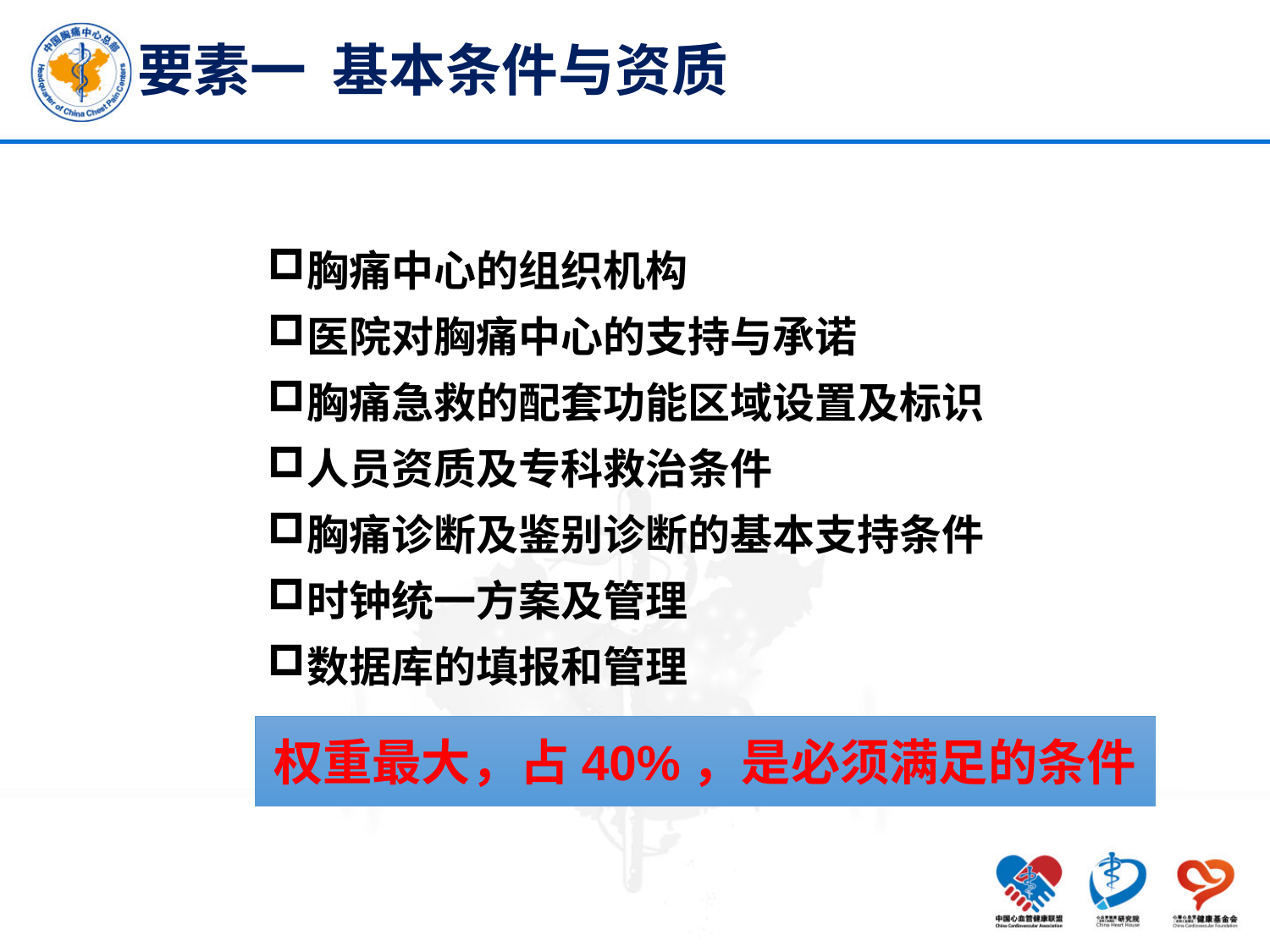

要素一  基本条件与资质
胸痛中心的组织机构
医院对胸痛中心的支持与承诺
胸痛急救的配套功能区域设置及标识
人员资质及专科救治条件
胸痛诊断及鉴别诊断的基本支持条件
时钟统一方案及管理
数据库的填报和管理
权重最大，占40%，是必须满足的条件